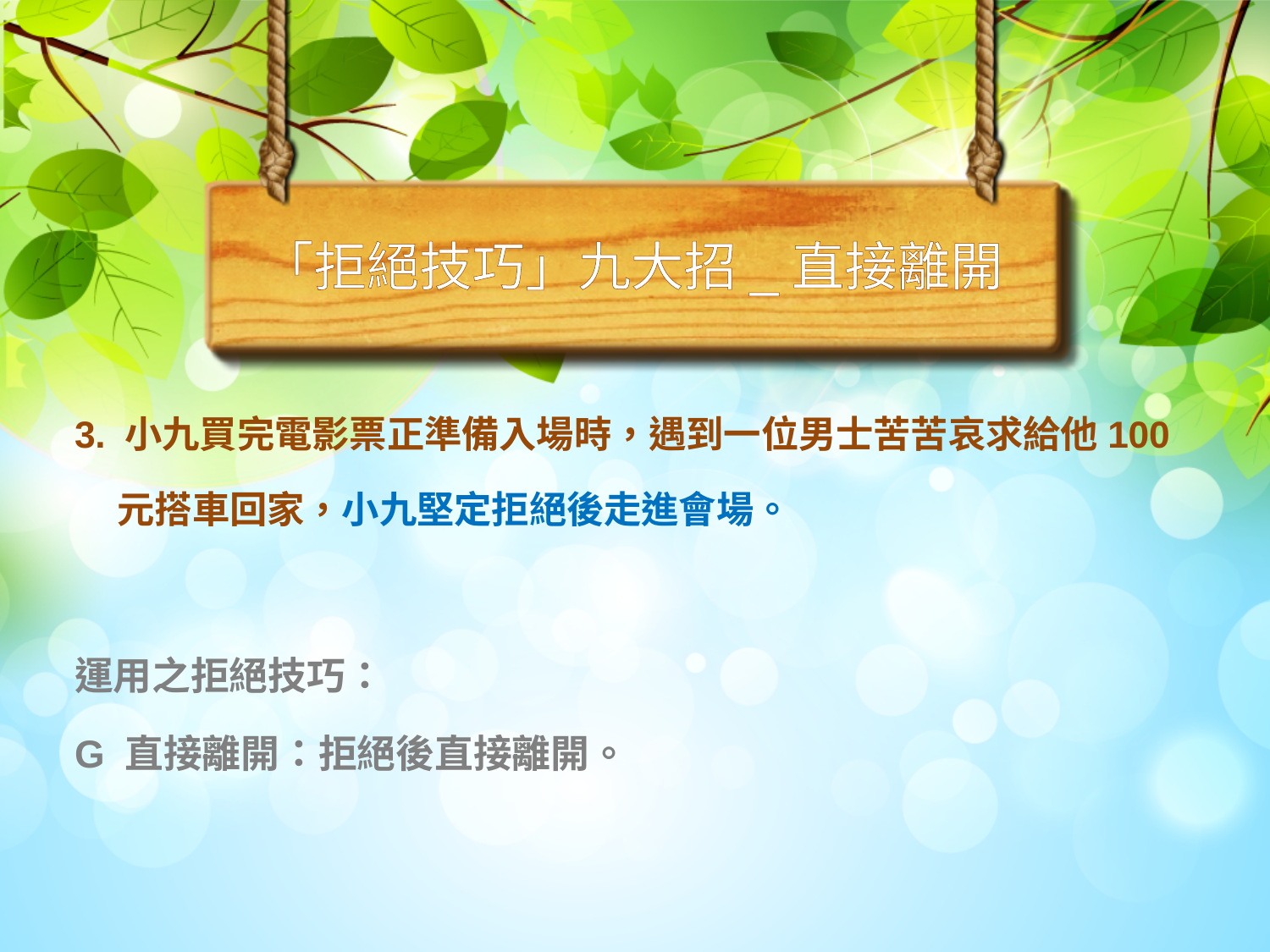

「拒絕技巧」九大招_直接離開
3. 小九買完電影票正準備入場時，遇到一位男士苦苦哀求給他100
    元搭車回家，小九堅定拒絕後走進會場。
運用之拒絕技巧：
G 直接離開：拒絕後直接離開。